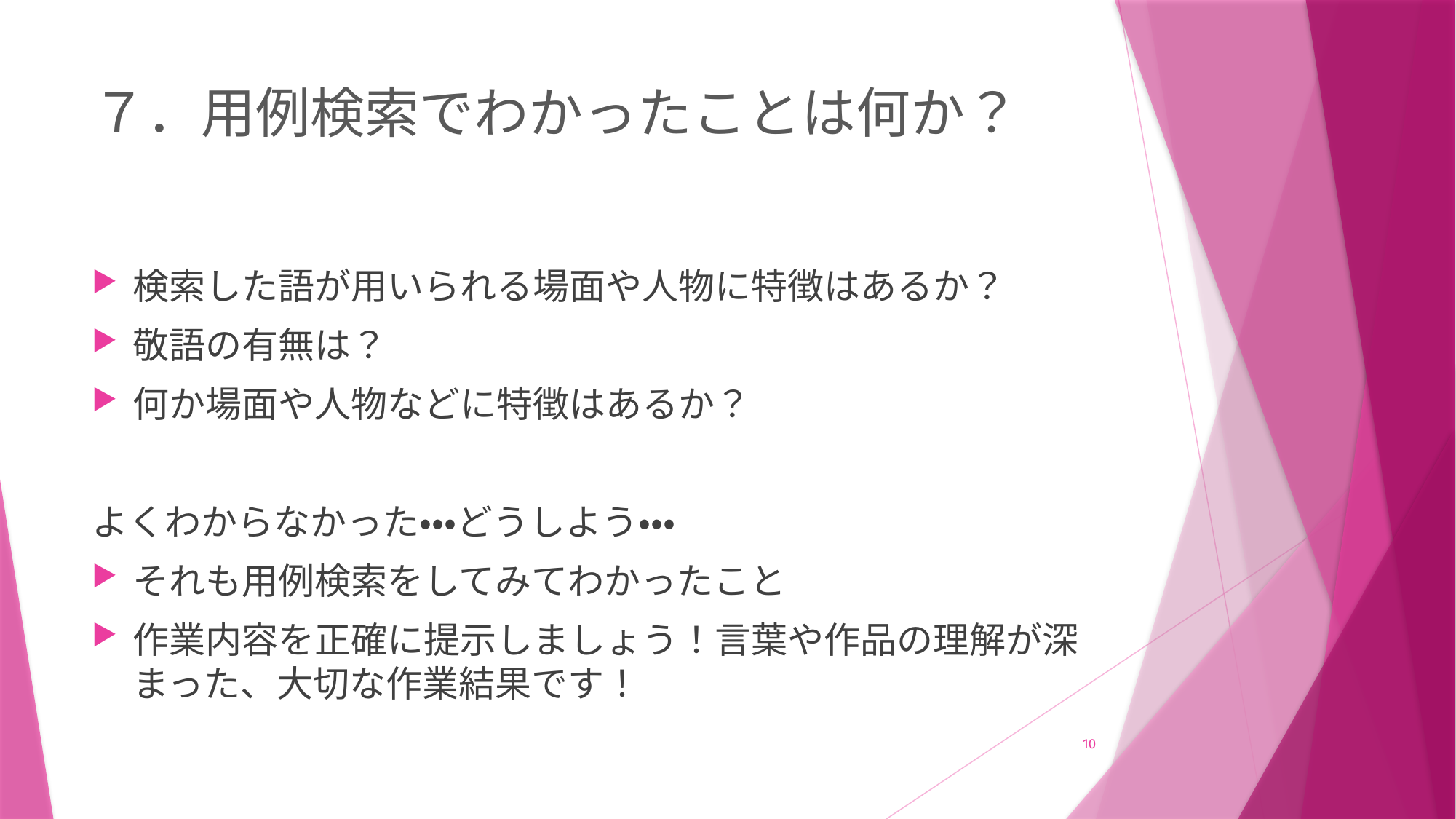

# ７．用例検索でわかったことは何か？
検索した語が用いられる場面や人物に特徴はあるか？
敬語の有無は？
何か場面や人物などに特徴はあるか？

よくわからなかった・・・どうしよう・・・
それも用例検索をしてみてわかったこと
作業内容を正確に提示しましょう！言葉や作品の理解が深まった、大切な作業結果です！
10